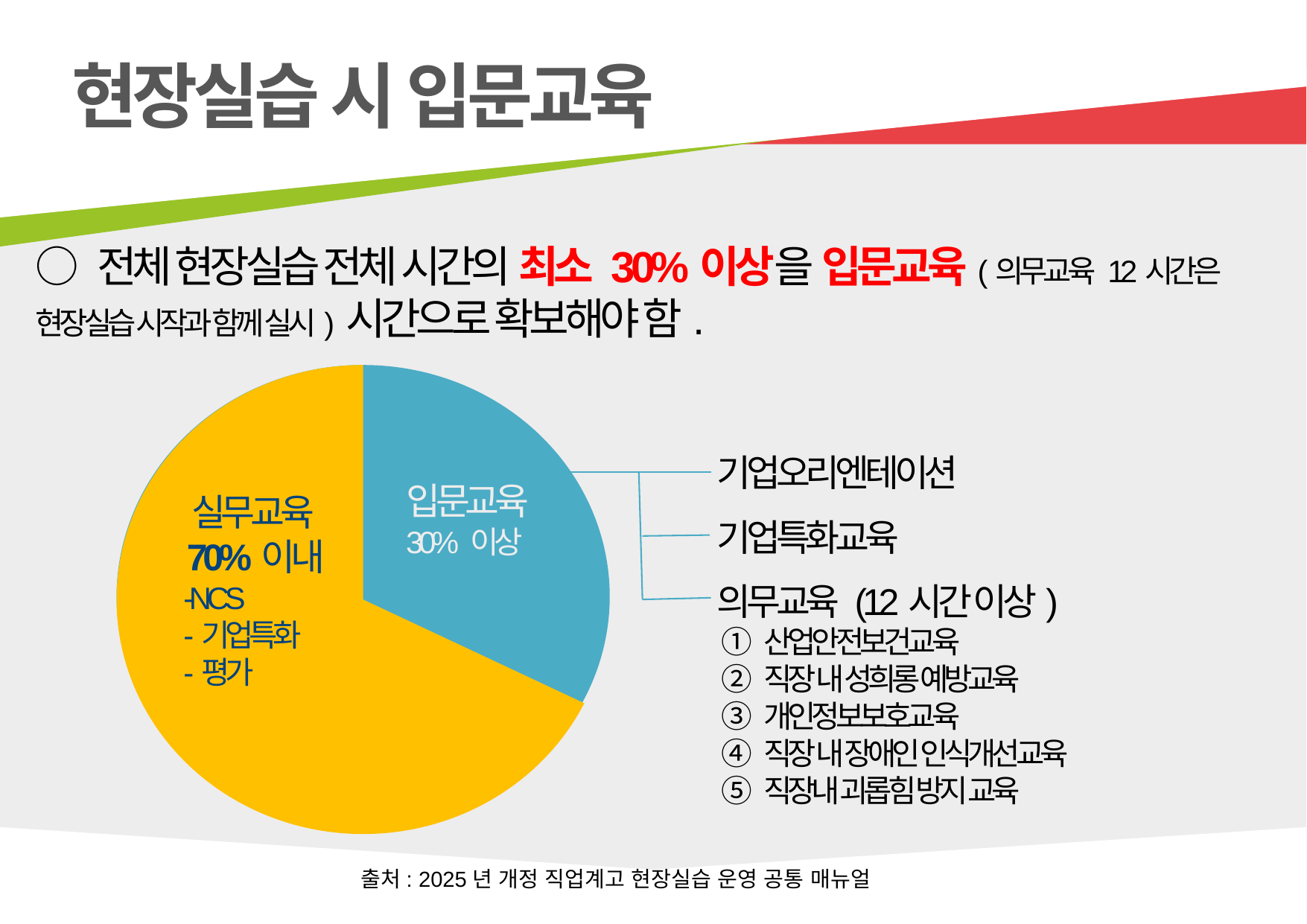

현장실습 시 입문교육
○ 전체 현장실습 전체 시간의 최소 30%이상을 입문교육(의무교육 12시간은 현장실습 시작과 함께 실시) 시간으로 확보해야 함.

입문교육
30% 이상
실무교육
70%이내
  -NCS
  -기업특화
  -평가
기업오리엔테이션

기업특화교육

의무교육 (12시간 이상)
 ① 산업안전보건교육
 ② 직장 내 성희롱 예방교육
 ③ 개인정보보호교육
 ④ 직장 내 장애인 인식개선교육
 ⑤ 직장내 괴롭힘 방지 교육
출처: 2025년 개정 직업계고 현장실습 운영 공통 매뉴얼